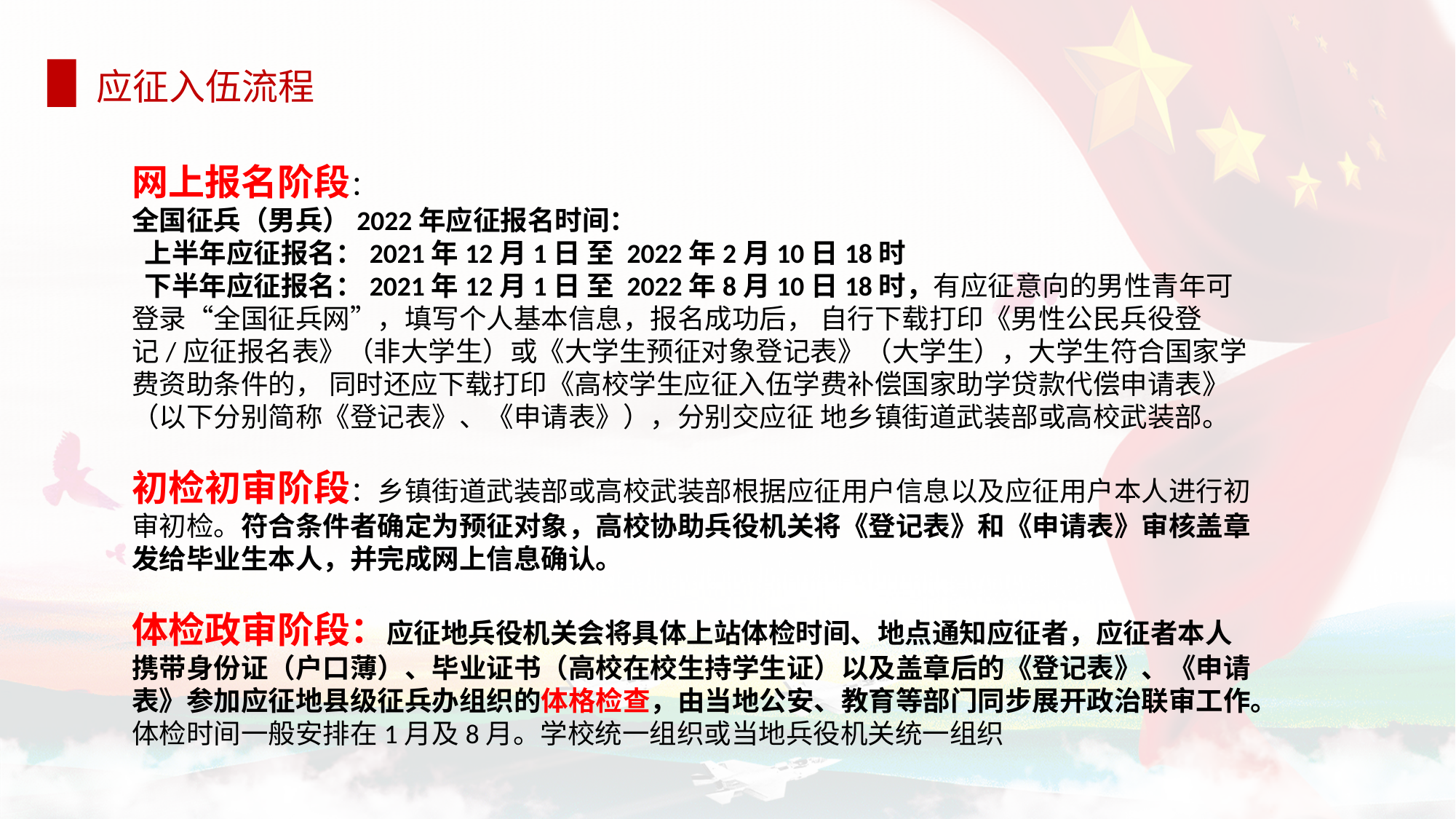

应征入伍流程

网上报名阶段：
全国征兵（男兵）2022年应征报名时间：
 上半年应征报名：2021年12月1日 至 2022年2月10日18时
 下半年应征报名：2021年12月1日 至 2022年8月10日18时，有应征意向的男性青年可登录“全国征兵网”，填写个人基本信息，报名成功后， 自行下载打印《男性公民兵役登记/应征报名表》（非大学生）或《大学生预征对象登记表》（大学生），大学生符合国家学费资助条件的， 同时还应下载打印《高校学生应征入伍学费补偿国家助学贷款代偿申请表》（以下分别简称《登记表》、《申请表》），分别交应征 地乡镇街道武装部或高校武装部。

初检初审阶段：乡镇街道武装部或高校武装部根据应征用户信息以及应征用户本人进行初审初检。符合条件者确定为预征对象，高校协助兵役机关将《登记表》和《申请表》审核盖章发给毕业生本人，并完成网上信息确认。

体检政审阶段：应征地兵役机关会将具体上站体检时间、地点通知应征者，应征者本人携带身份证（户口薄）、毕业证书（高校在校生持学生证）以及盖章后的《登记表》、《申请表》参加应征地县级征兵办组织的体格检查，由当地公安、教育等部门同步展开政治联审工作。
体检时间一般安排在1月及8月。学校统一组织或当地兵役机关统一组织